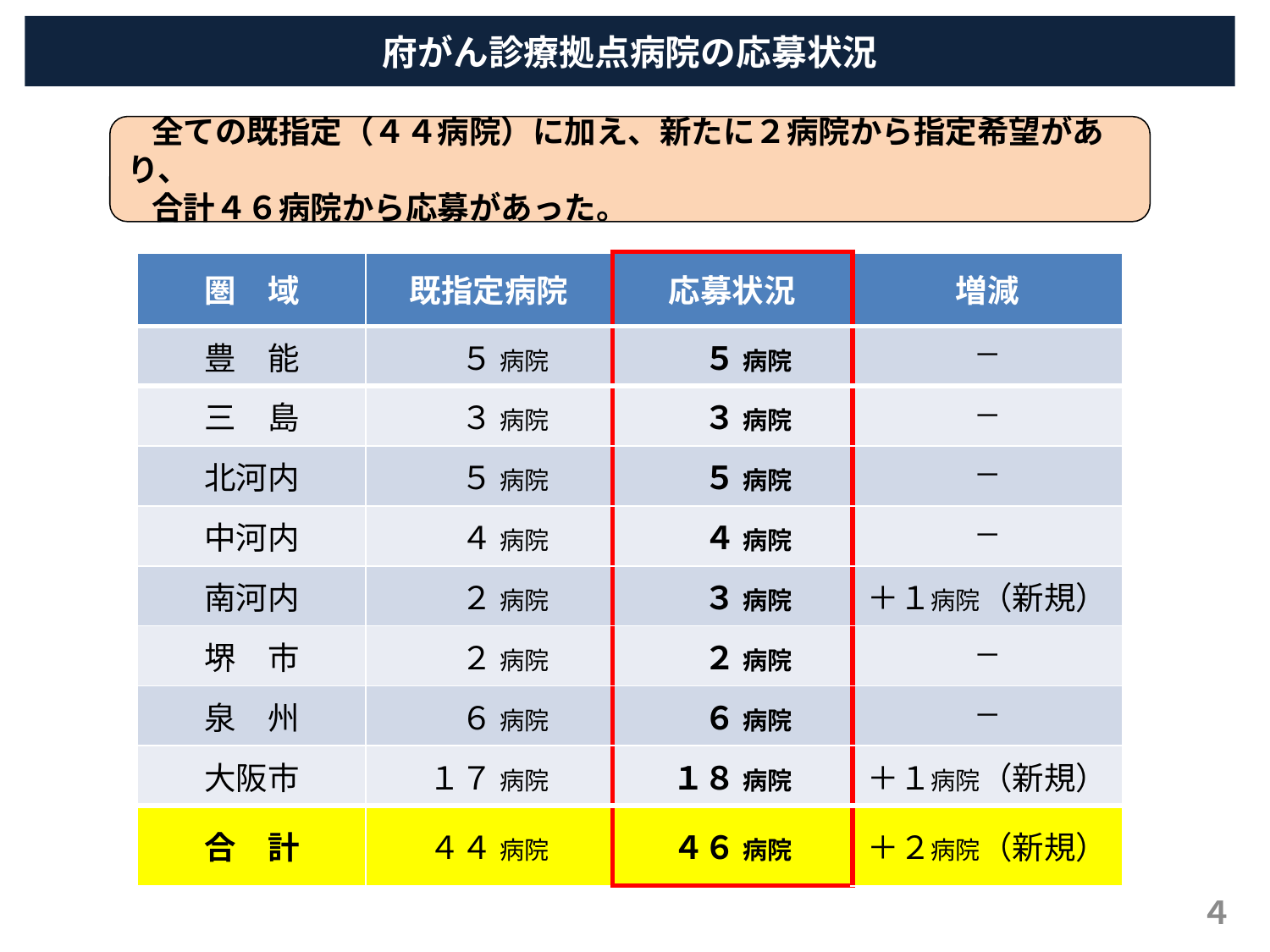

府がん診療拠点病院の応募状況
全ての既指定（４４病院）に加え、新たに２病院から指定希望があり、
合計４６病院から応募があった。
| 圏　域 | 既指定病院 | 応募状況 | 増減 |
| --- | --- | --- | --- |
| 豊　能 | ５ 病院 | ５ 病院 | ― |
| 三　島 | ３ 病院 | ３ 病院 | ― |
| 北河内 | ５ 病院 | ５ 病院 | ― |
| 中河内 | ４ 病院 | ４ 病院 | ― |
| 南河内 | ２ 病院 | ３ 病院 | ＋１病院（新規） |
| 堺　市 | ２ 病院 | ２ 病院 | ― |
| 泉　州 | ６ 病院 | ６ 病院 | ― |
| 大阪市 | １７ 病院 | １８ 病院 | ＋１病院（新規） |
| 合　計 | ４４ 病院 | ４６ 病院 | ＋２病院（新規） |
４